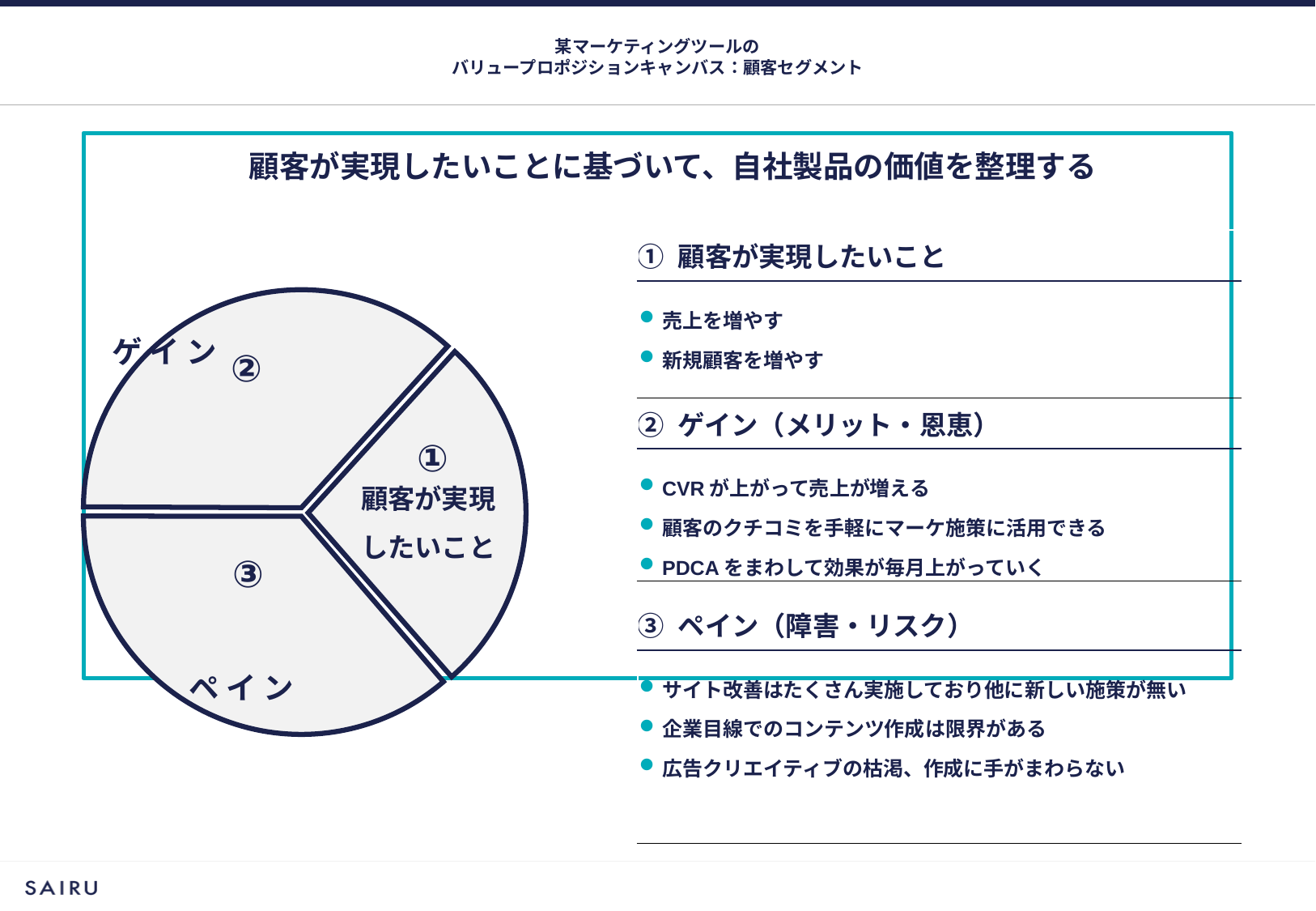

# 某マーケティングツールの バリュープロポジションキャンバス：顧客セグメント
顧客が実現したいことに基づいて、自社製品の価値を整理する
| ① 顧客が実現したいこと |
| --- |
| 売上を増やす 新規顧客を増やす |
| ② ゲイン（メリット・恩恵） |
| CVRが上がって売上が増える 顧客のクチコミを手軽にマーケ施策に活用できる PDCAをまわして効果が毎月上がっていく |
| ③ ペイン（障害・リスク） |
| サイト改善はたくさん実施しており他に新しい施策が無い 企業目線でのコンテンツ作成は限界がある 広告クリエイティブの枯渇、作成に手がまわらない |
ゲ イ ン

ペ イ ン
②
①
顧客が実現
したいこと
③